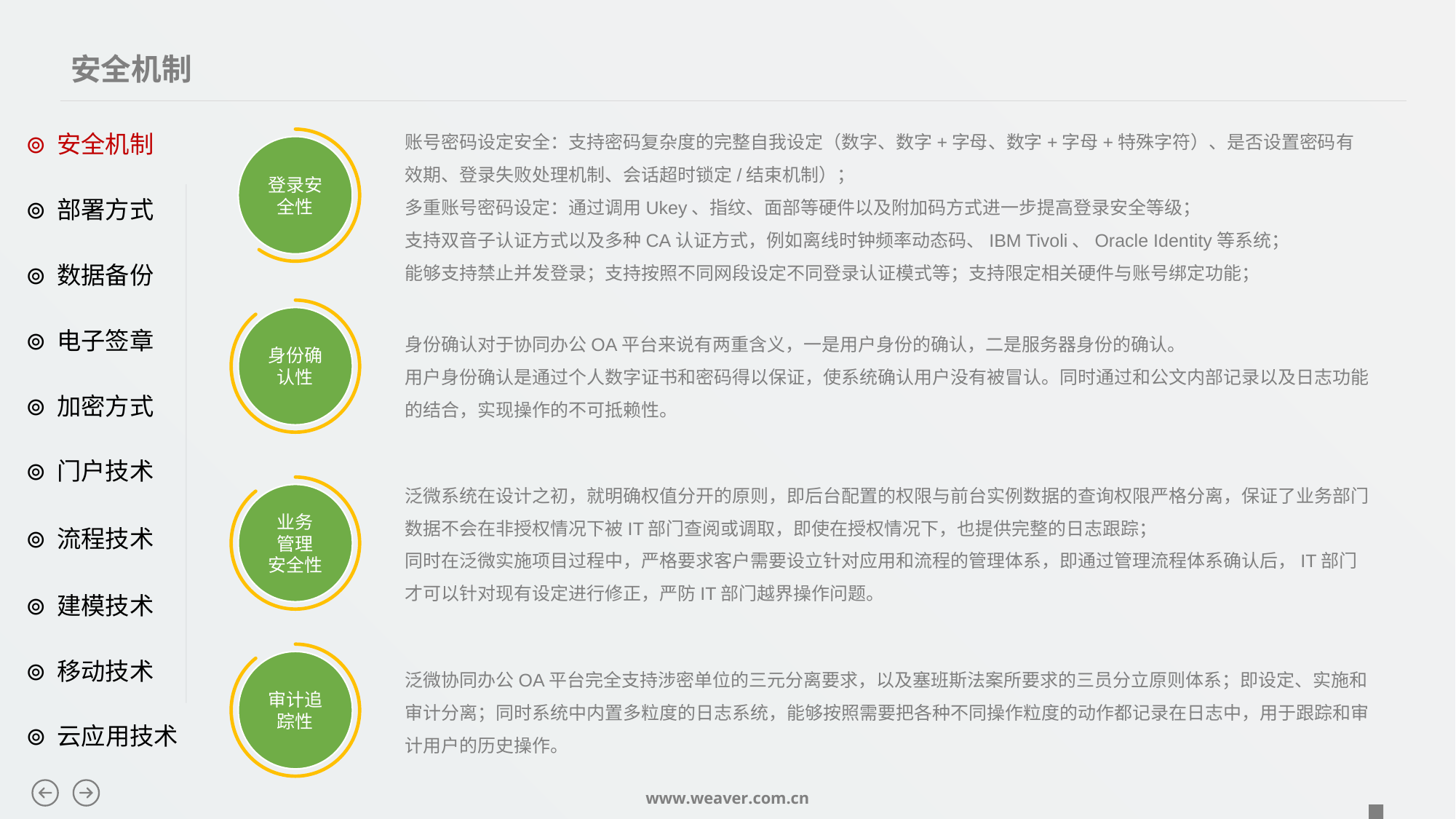

安全机制
账号密码设定安全：支持密码复杂度的完整自我设定（数字、数字+字母、数字+字母+特殊字符）、是否设置密码有效期、登录失败处理机制、会话超时锁定/结束机制）；
多重账号密码设定：通过调用Ukey、指纹、面部等硬件以及附加码方式进一步提高登录安全等级；
支持双音子认证方式以及多种CA认证方式，例如离线时钟频率动态码、IBM Tivoli、Oracle Identity等系统；
能够支持禁止并发登录；支持按照不同网段设定不同登录认证模式等；支持限定相关硬件与账号绑定功能；
⊚ 安全机制

登录安全性

⊚ 部署方式
⊚ 数据备份

身份确认性
身份确认对于协同办公OA平台来说有两重含义，一是用户身份的确认，二是服务器身份的确认。
用户身份确认是通过个人数字证书和密码得以保证，使系统确认用户没有被冒认。同时通过和公文内部记录以及日志功能的结合，实现操作的不可抵赖性。
⊚ 电子签章
⊚ 加密方式
⊚ 门户技术
泛微系统在设计之初，就明确权值分开的原则，即后台配置的权限与前台实例数据的查询权限严格分离，保证了业务部门数据不会在非授权情况下被IT部门查阅或调取，即使在授权情况下，也提供完整的日志跟踪；
同时在泛微实施项目过程中，严格要求客户需要设立针对应用和流程的管理体系，即通过管理流程体系确认后，IT部门才可以针对现有设定进行修正，严防IT部门越界操作问题。

业务
管理
安全性
⊚ 流程技术
⊚ 建模技术

审计追踪性
泛微协同办公OA平台完全支持涉密单位的三元分离要求，以及塞班斯法案所要求的三员分立原则体系；即设定、实施和审计分离；同时系统中内置多粒度的日志系统，能够按照需要把各种不同操作粒度的动作都记录在日志中，用于跟踪和审计用户的历史操作。
⊚ 移动技术
⊚ 云应用技术